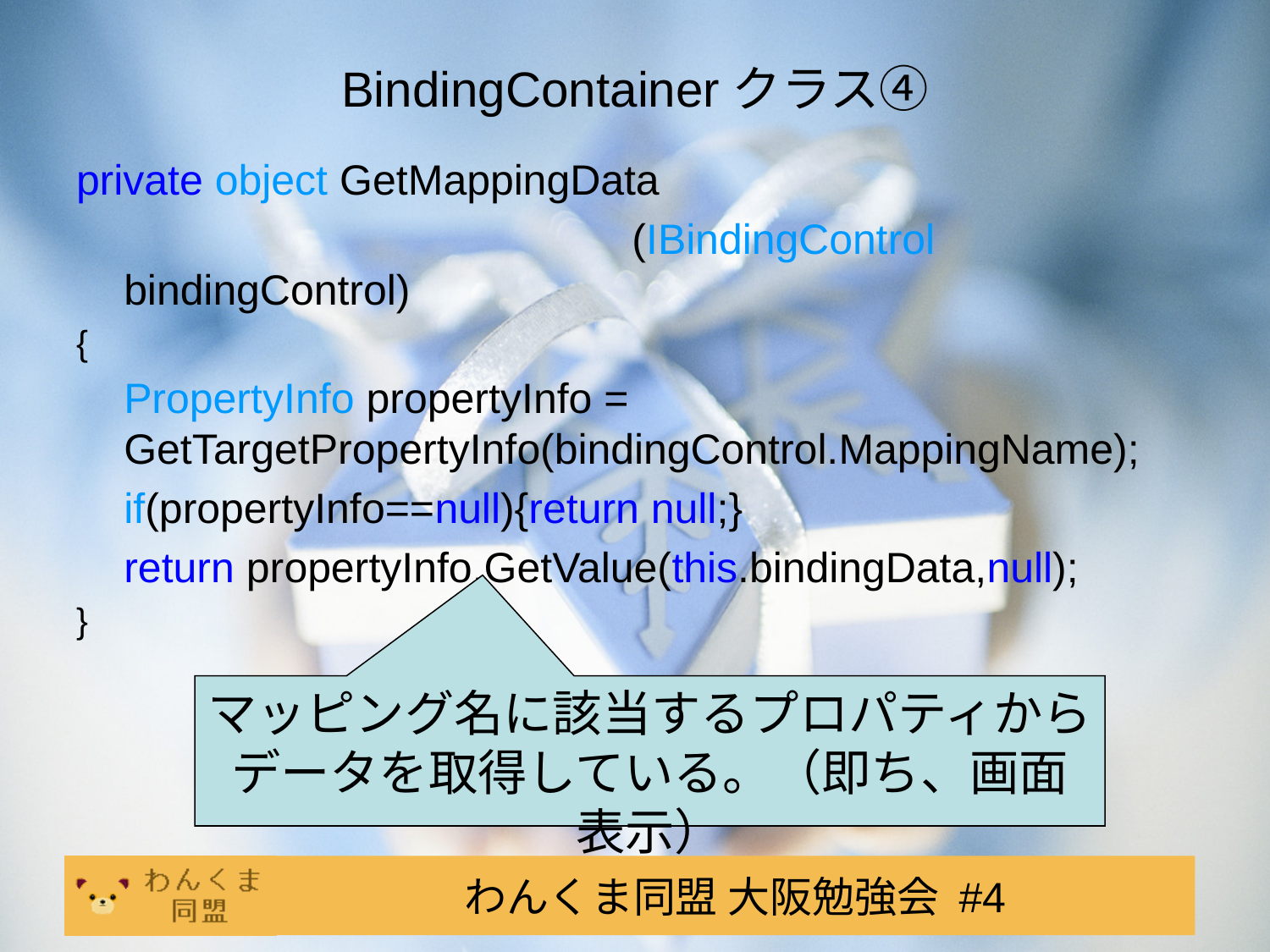

# BindingContainerクラス④
private object GetMappingData
					(IBindingControl bindingControl)
{
	PropertyInfo propertyInfo =  GetTargetPropertyInfo(bindingControl.MappingName);
	if(propertyInfo==null){return null;}
	return propertyInfo.GetValue(this.bindingData,null);
}
マッピング名に該当するプロパティからデータを取得している。（即ち、画面表示）